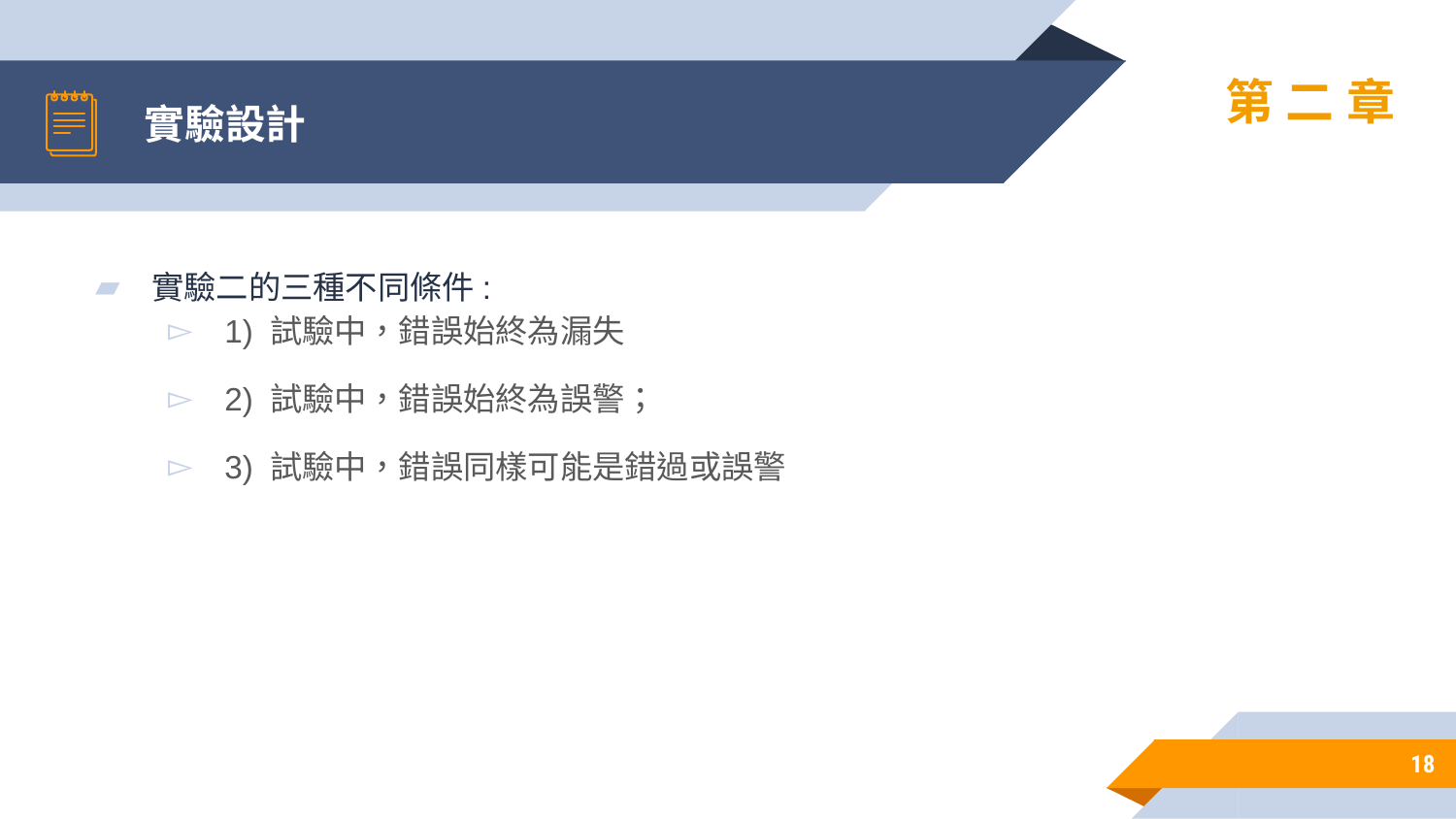

# 實驗設計
第二章

實驗二的三種不同條件:
1) 試驗中，錯誤始終為漏失
2) 試驗中，錯誤始終為誤警；
3) 試驗中，錯誤同樣可能是錯過或誤警
18